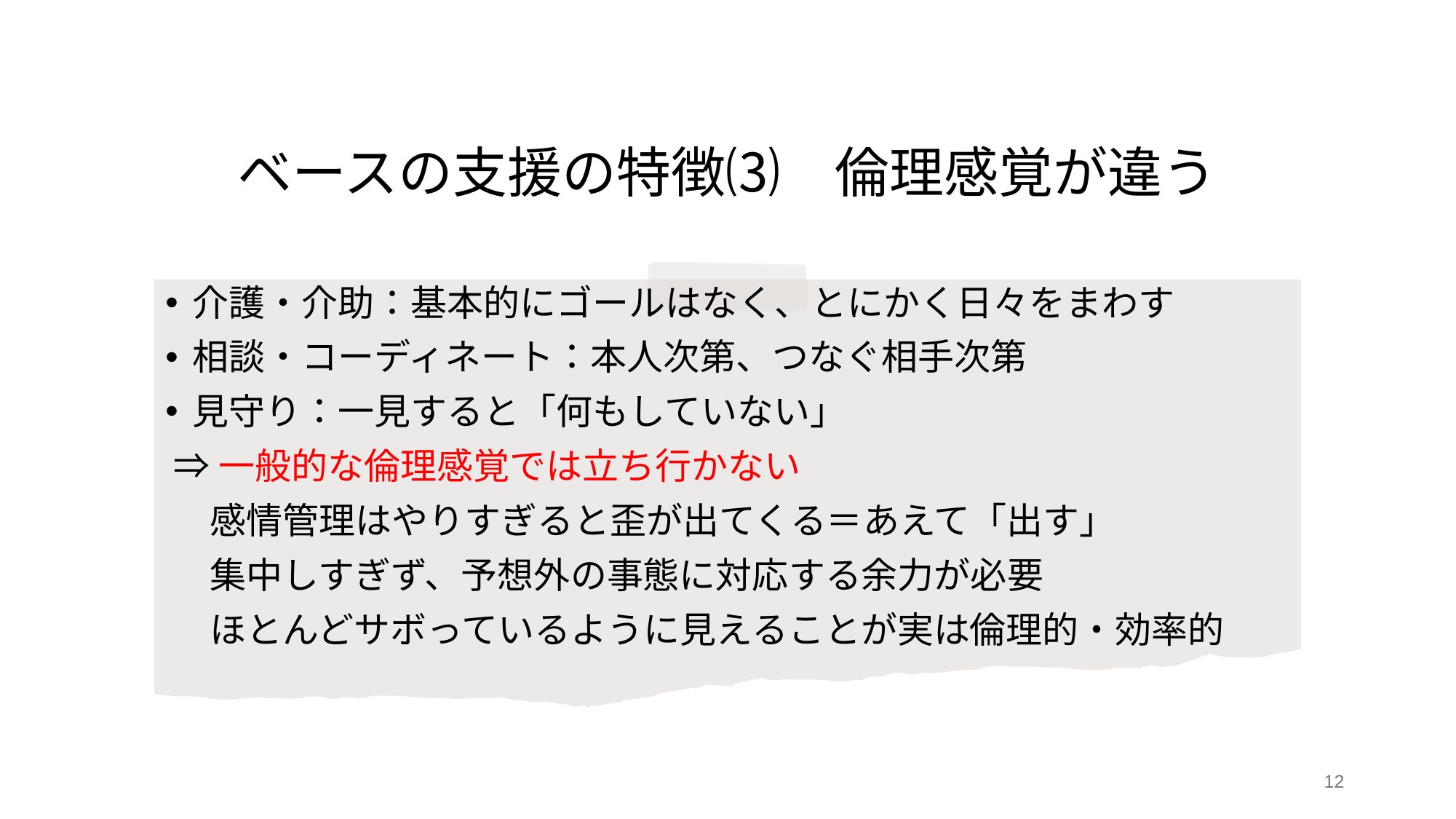

# ベースの支援の特徴⑶　倫理感覚が違う

介護・介助：基本的にゴールはなく、とにかく日々をまわす
相談・コーディネート：本人次第、つなぐ相手次第
見守り：一見すると「何もしていない」
 ⇒一般的な倫理感覚では立ち行かない
　 感情管理はやりすぎると歪が出てくる＝あえて「出す」
　 集中しすぎず、予想外の事態に対応する余力が必要
　 ほとんどサボっているように見えることが実は倫理的・効率的

12